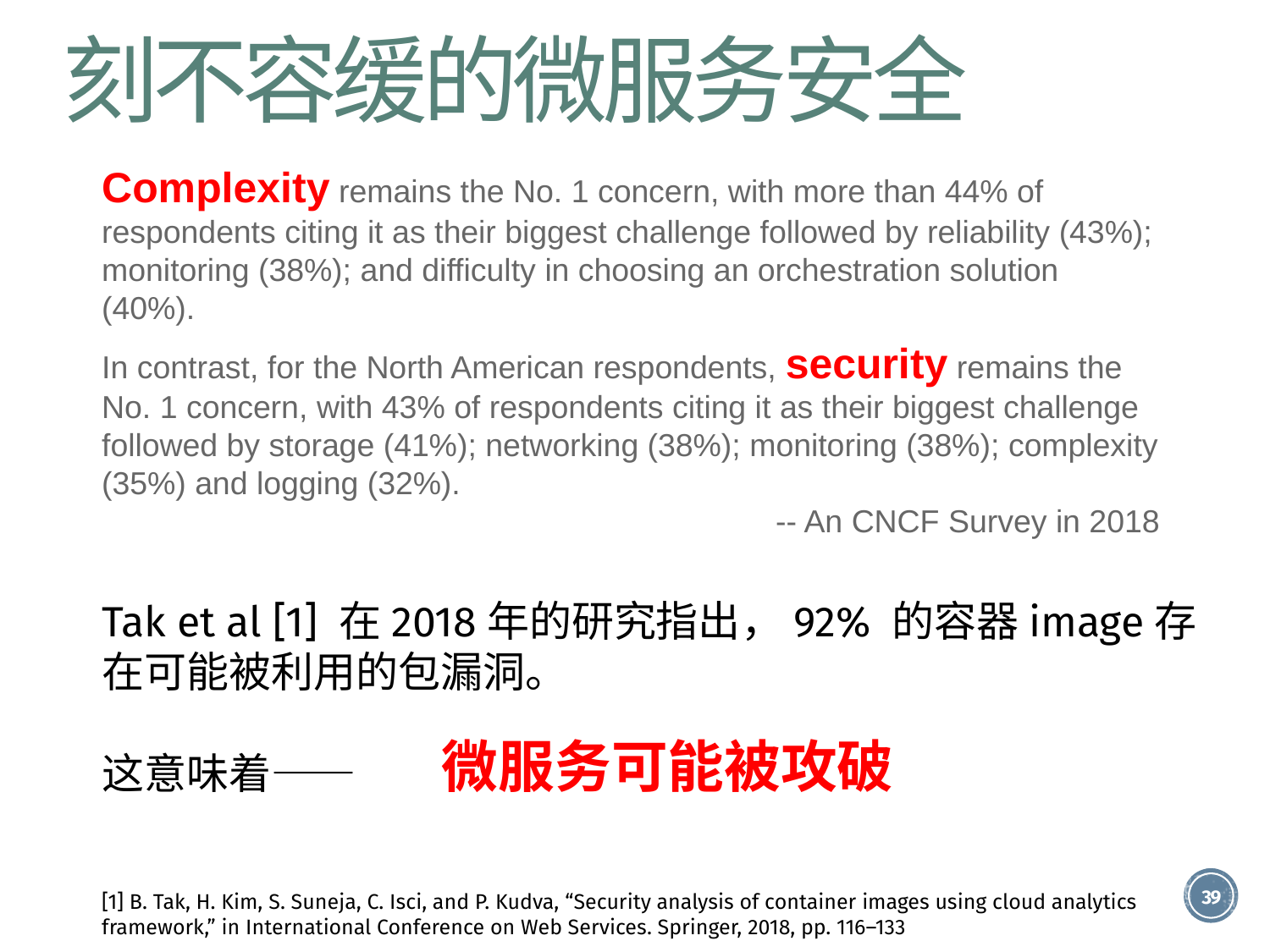

刻不容缓的微服务安全
Complexity remains the No. 1 concern, with more than 44% of respondents citing it as their biggest challenge followed by reliability (43%); monitoring (38%); and difficulty in choosing an orchestration solution (40%).
In contrast, for the North American respondents, security remains the No. 1 concern, with 43% of respondents citing it as their biggest challenge followed by storage (41%); networking (38%); monitoring (38%); complexity (35%) and logging (32%).
-- An CNCF Survey in 2018
Tak et al [1] 在2018年的研究指出，92% 的容器image存在可能被利用的包漏洞。

这意味着——
微服务可能被攻破
39
[1] B. Tak, H. Kim, S. Suneja, C. Isci, and P. Kudva, “Security analysis of container images using cloud analytics framework,” in International Conference on Web Services. Springer, 2018, pp. 116–133